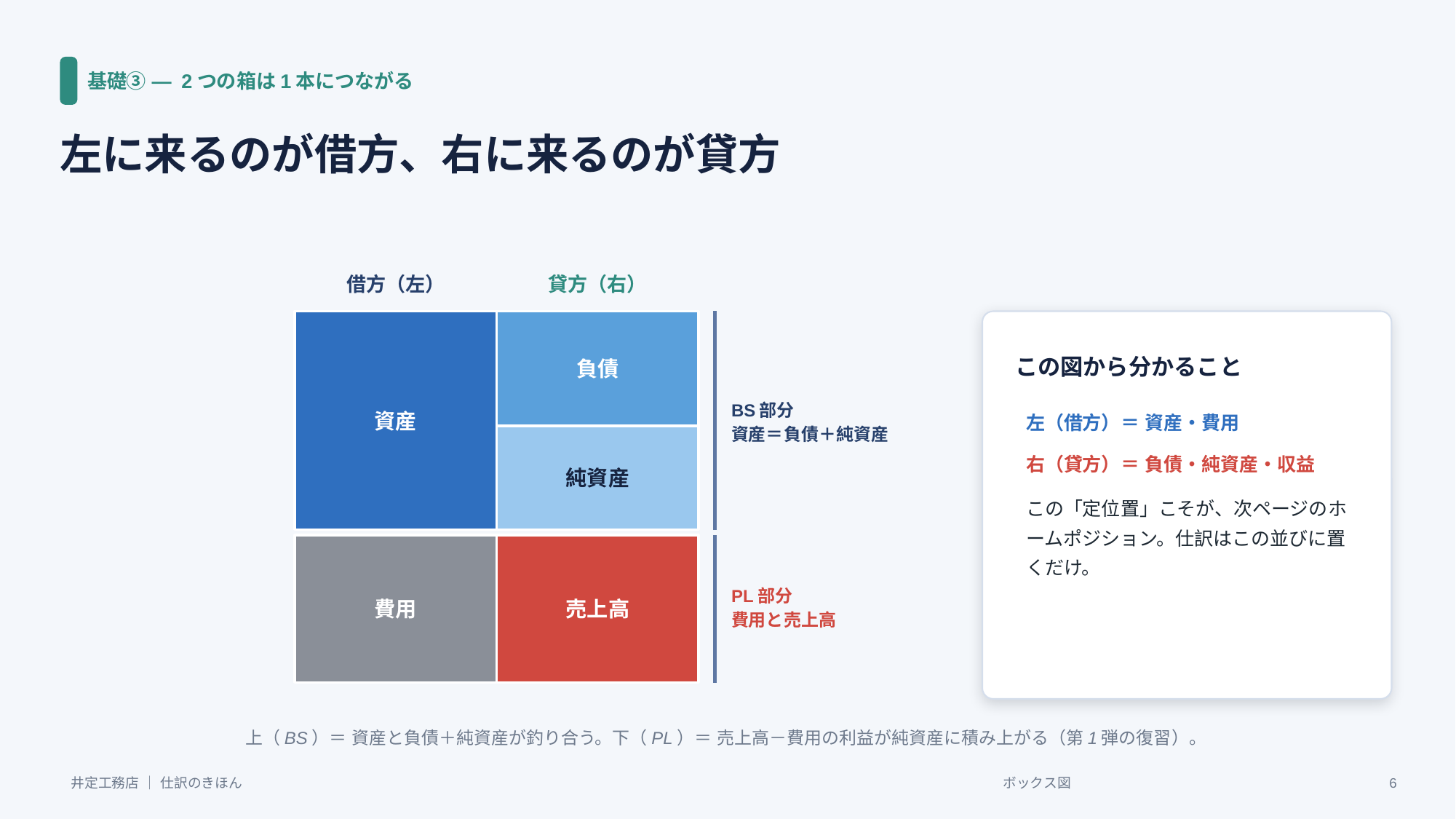

基礎③ ― 2つの箱は1本につながる
左に来るのが借方、右に来るのが貸方
借方（左）
貸方（右）

資産

負債

この図から分かること
BS部分
資産＝負債＋純資産
左（借方）＝ 資産・費用
右（貸方）＝ 負債・純資産・収益
この「定位置」こそが、次ページのホームポジション。仕訳はこの並びに置くだけ。

純資産

費用

売上高
PL部分
費用と売上高
上（BS）＝ 資産と負債＋純資産が釣り合う。下（PL）＝ 売上高－費用の利益が純資産に積み上がる（第1弾の復習）。
井定工務店 ｜ 仕訳のきほん
ボックス図
6